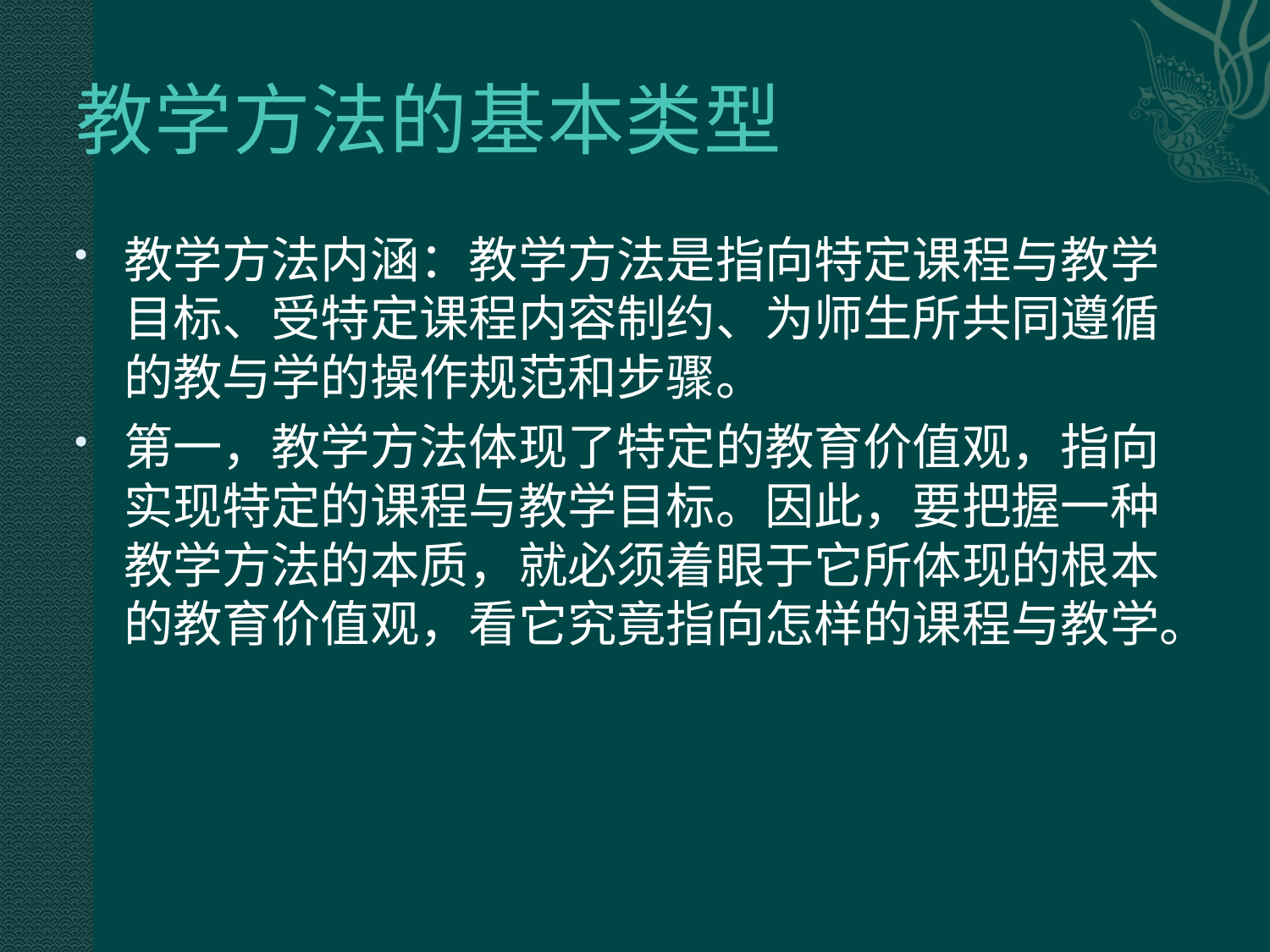

# 教学方法的基本类型
教学方法内涵：教学方法是指向特定课程与教学目标、受特定课程内容制约、为师生所共同遵循的教与学的操作规范和步骤。
第一，教学方法体现了特定的教育价值观，指向实现特定的课程与教学目标。因此，要把握一种教学方法的本质，就必须着眼于它所体现的根本的教育价值观，看它究竟指向怎样的课程与教学。